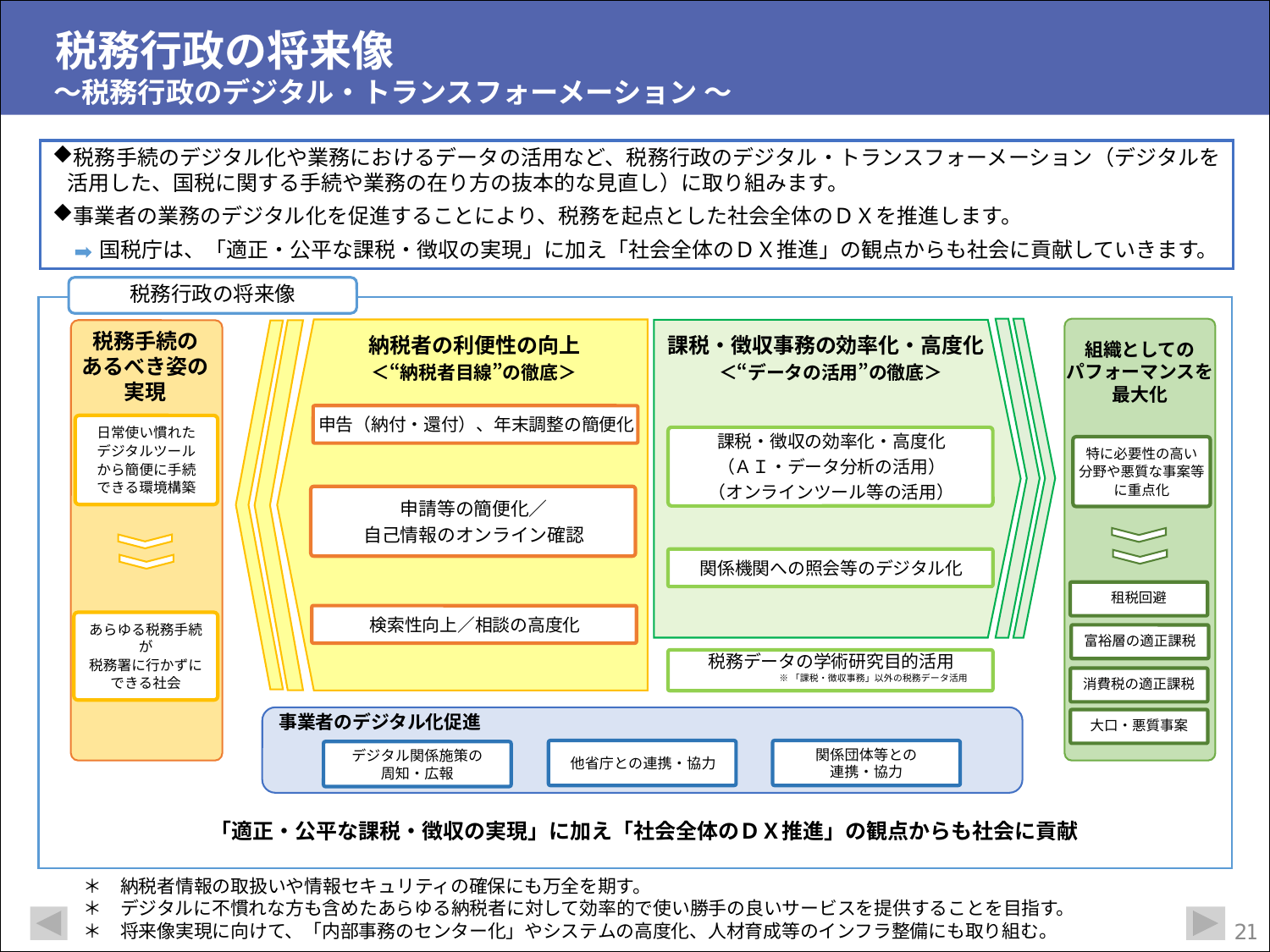

税務行政の将来像
　  ～税務行政のデジタル・トランスフォーメーション ～

Ⅰ　目指す姿と取組の方向性

# 税務行政のデジタル・トランスフォーメーション　－税務行政の将来像　２０２３－
税務手続のデジタル化や業務におけるデータの活用など、税務行政のデジタル・トランスフォーメーション（デジタルを活用した、国税に関する手続や業務の在り方の抜本的な見直し）に取り組みます。
事業者の業務のデジタル化を促進することにより、税務を起点とした社会全体のＤＸを推進します。
　　 国税庁は、「適正・公平な課税・徴収の実現」に加え「社会全体のＤＸ推進」の観点からも社会に貢献していきます。

税務行政の将来像

税務手続の
あるべき姿の
実現
納税者の利便性の向上
課税・徴収事務の効率化・高度化
組織としての
パフォーマンスを
最大化
＜“データの活用”の徹底＞
＜“納税者目線”の徹底＞
申告（納付・還付）、年末調整の簡便化
日常使い慣れた
デジタルツール
から簡便に手続
できる環境構築
課税・徴収の効率化・高度化
（ＡＩ・データ分析の活用）
（オンラインツール等の活用）
特に必要性の高い
分野や悪質な事案等
に重点化
申請等の簡便化／
自己情報のオンライン確認

関係機関への照会等のデジタル化
租税回避
検索性向上／相談の高度化
あらゆる税務手続が
税務署に行かずに
できる社会
富裕層の適正課税
税務データの学術研究目的活用
消費税の適正課税
※「課税・徴収事務」以外の税務データ活用

事業者のデジタル化促進
大口・悪質事案
他省庁との連携・協力
関係団体等との
連携・協力
デジタル関係施策の
周知・広報
「適正・公平な課税・徴収の実現」に加え「社会全体のＤＸ推進」の観点からも社会に貢献
＊　納税者情報の取扱いや情報セキュリティの確保にも万全を期す。
＊　デジタルに不慣れな方も含めたあらゆる納税者に対して効率的で使い勝手の良いサービスを提供することを目指す。
＊　将来像実現に向けて、「内部事務のセンター化」やシステムの高度化、人材育成等のインフラ整備にも取り組む。
21